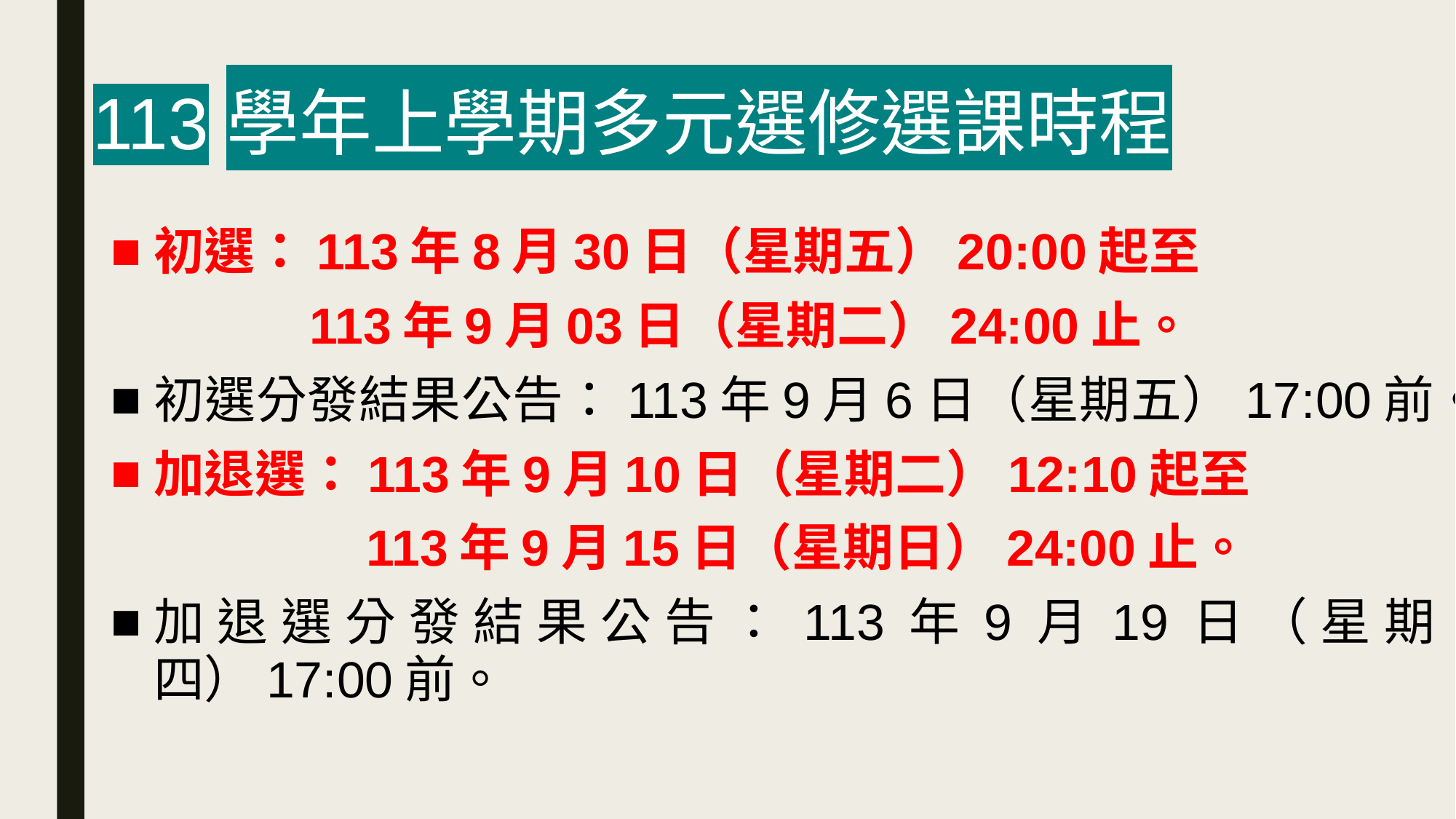

# 113學年上學期多元選修選課時程
初選：113年8月30日（星期五）20:00起至
              113年9月03日（星期二）24:00止。
初選分發結果公告：113年9月6日（星期五）17:00前。
加退選：113年9月10日（星期二）12:10起至
                  113年9月15日（星期日）24:00止。
加退選分發結果公告：113年9月19日（星期四）17:00前。